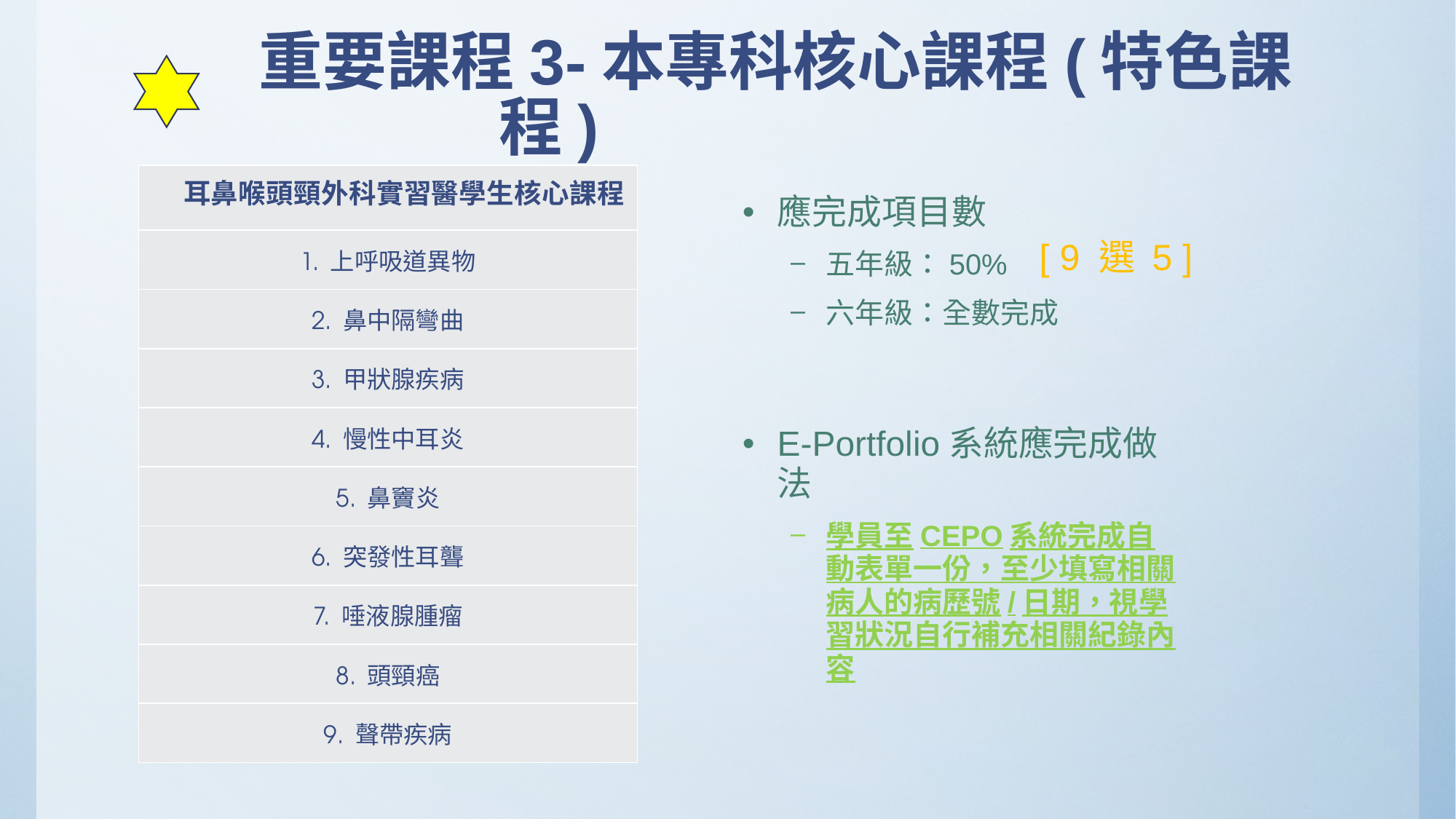

# 重要課程3-本專科核心課程(特色課程)

| 耳鼻喉頭頸外科實習醫學生核心課程 |
| --- |
| 1. 上呼吸道異物 |
| 2. 鼻中隔彎曲 |
| 3. 甲狀腺疾病 |
| 4. 慢性中耳炎 |
| 5. 鼻竇炎 |
| 6. 突發性耳聾 |
| 7. 唾液腺腫瘤 |
| 8. 頭頸癌 |
| 9. 聲帶疾病 |
應完成項目數
五年級：50%
六年級：全數完成

E-Portfolio系統應完成做法
學員至CEPO系統完成自動表單一份，至少填寫相關病人的病歷號/日期，視學習狀況自行補充相關紀錄內容
[ 9 選 5 ]